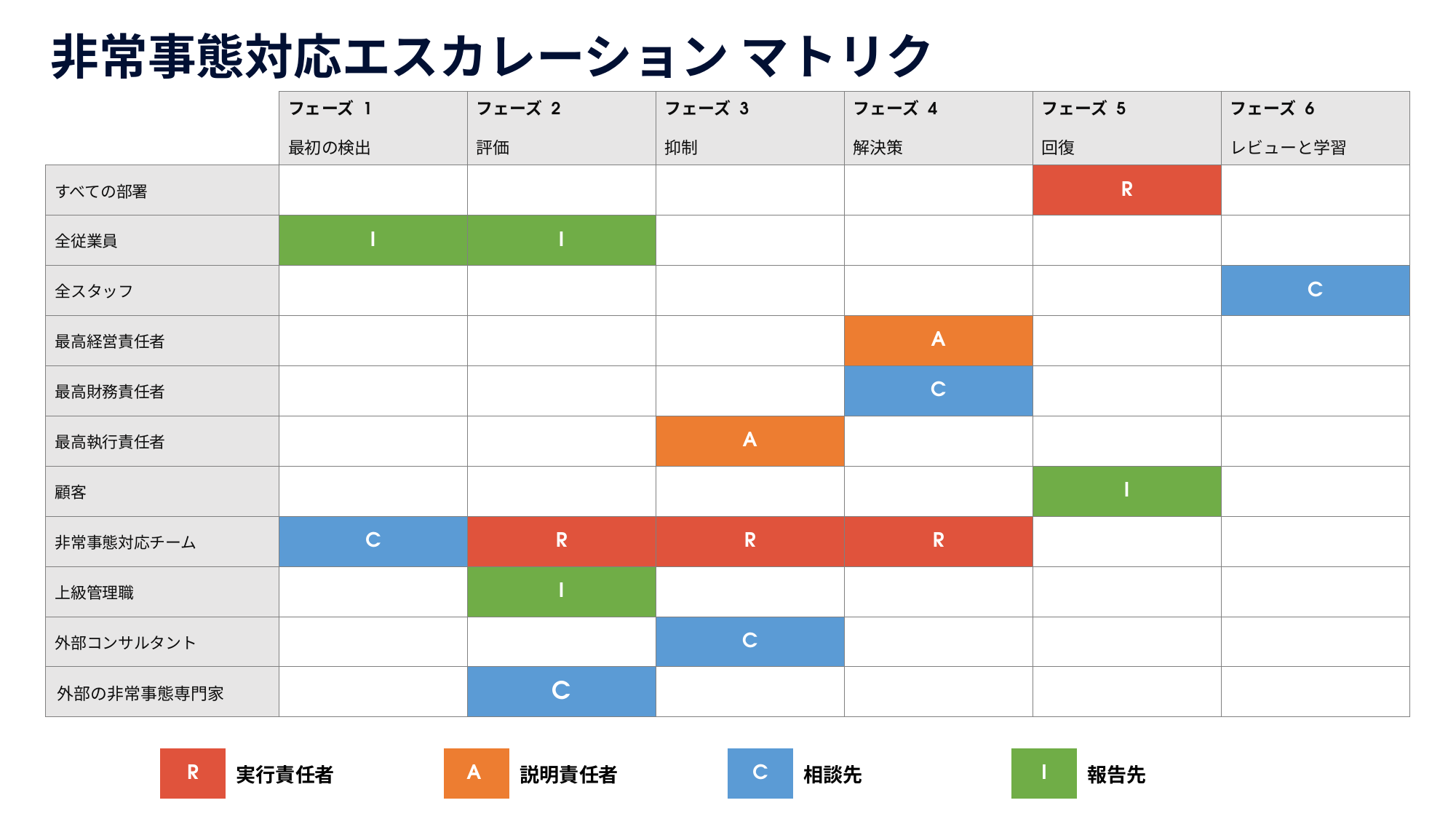

非常事態対応エスカレーション マトリクス
|  | フェーズ 1 | フェーズ 2 | フェーズ 3 | フェーズ 4 | フェーズ 5 | フェーズ 6 |
| --- | --- | --- | --- | --- | --- | --- |
|  | 最初の検出 | 評価 | 抑制 | 解決策 | 回復 | レビューと学習 |
| すべての部署 |  |  |  |  | R |  |
| 全従業員 | I | I |  |  |  |  |
| 全スタッフ |  |  |  |  |  | C |
| 最高経営責任者 |  |  |  | A |  |  |
| 最高財務責任者 |  |  |  | C |  |  |
| 最高執行責任者 |  |  | A |  |  |  |
| 顧客 |  |  |  |  | I |  |
| 非常事態対応チーム | C | R | R | R |  |  |
| 上級管理職 |  | I |  |  |  |  |
| 外部コンサルタント |  |  | C |  |  |  |
| 外部の非常事態専門家 |  | C |  |  |  |  |
| R | 実行責任者 | A | 説明責任者 | C | 相談先 | I | 報告先 |
| --- | --- | --- | --- | --- | --- | --- | --- |